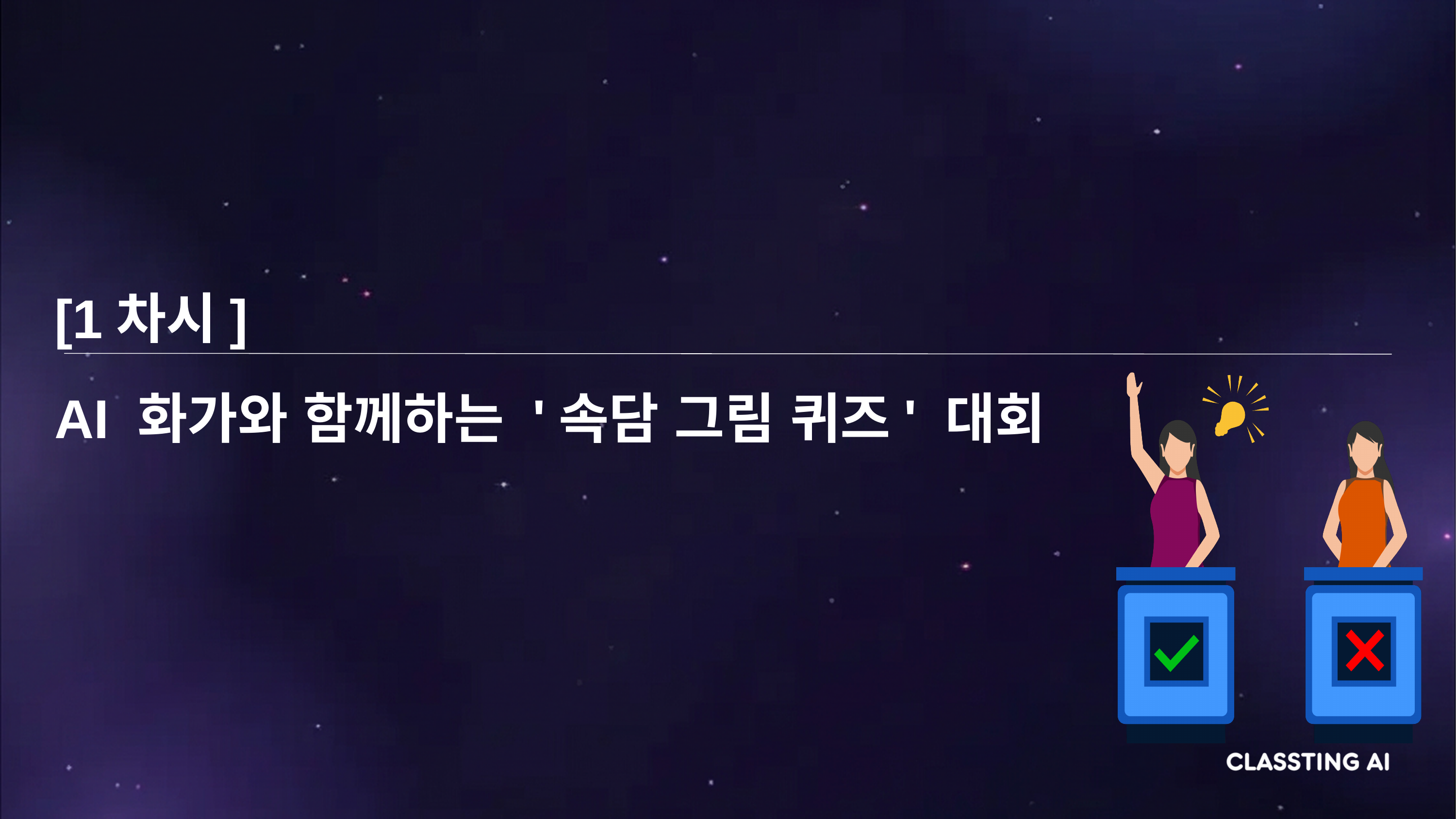

[1차시]
AI 화가와 함께하는 '속담 그림 퀴즈' 대회